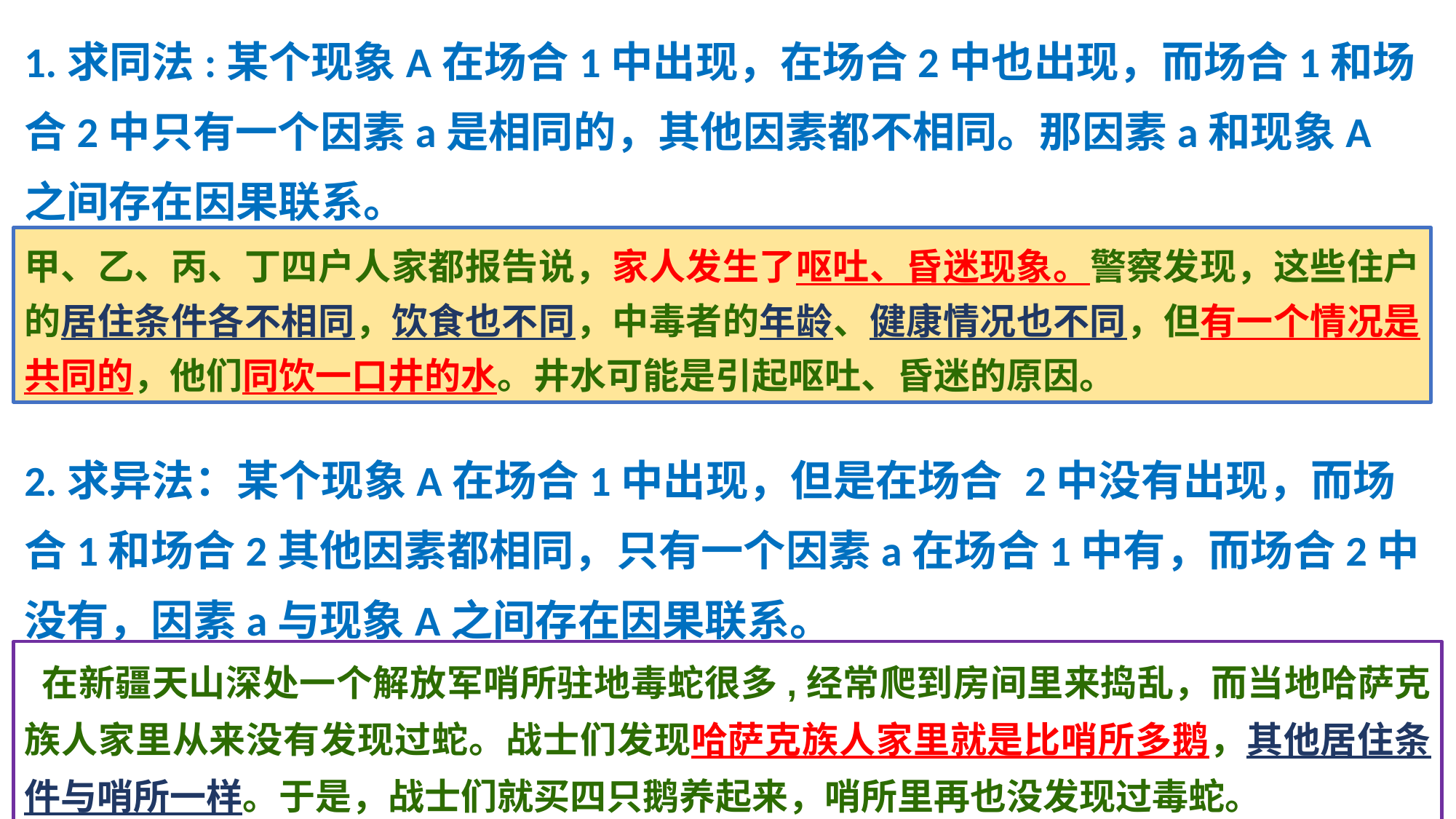

1.求同法:某个现象A在场合1中出现，在场合2中也出现，而场合1和场合2中只有一个因素a是相同的，其他因素都不相同。那因素a和现象A之间存在因果联系。

2.求异法：某个现象A在场合1中出现，但是在场合 2中没有出现，而场合1和场合2其他因素都相同，只有一个因素a在场合1中有，而场合2中没有，因素a与现象A之间存在因果联系。

甲、乙、丙、丁四户人家都报告说，家人发生了呕吐、昏迷现象。警察发现，这些住户的居住条件各不相同，饮食也不同，中毒者的年龄、健康情况也不同，但有一个情况是共同的，他们同饮一口井的水。井水可能是引起呕吐、昏迷的原因。
 在新疆天山深处一个解放军哨所驻地毒蛇很多,经常爬到房间里来捣乱，而当地哈萨克族人家里从来没有发现过蛇。战士们发现哈萨克族人家里就是比哨所多鹅，其他居住条件与哨所一样。于是，战士们就买四只鹅养起来，哨所里再也没发现过毒蛇。